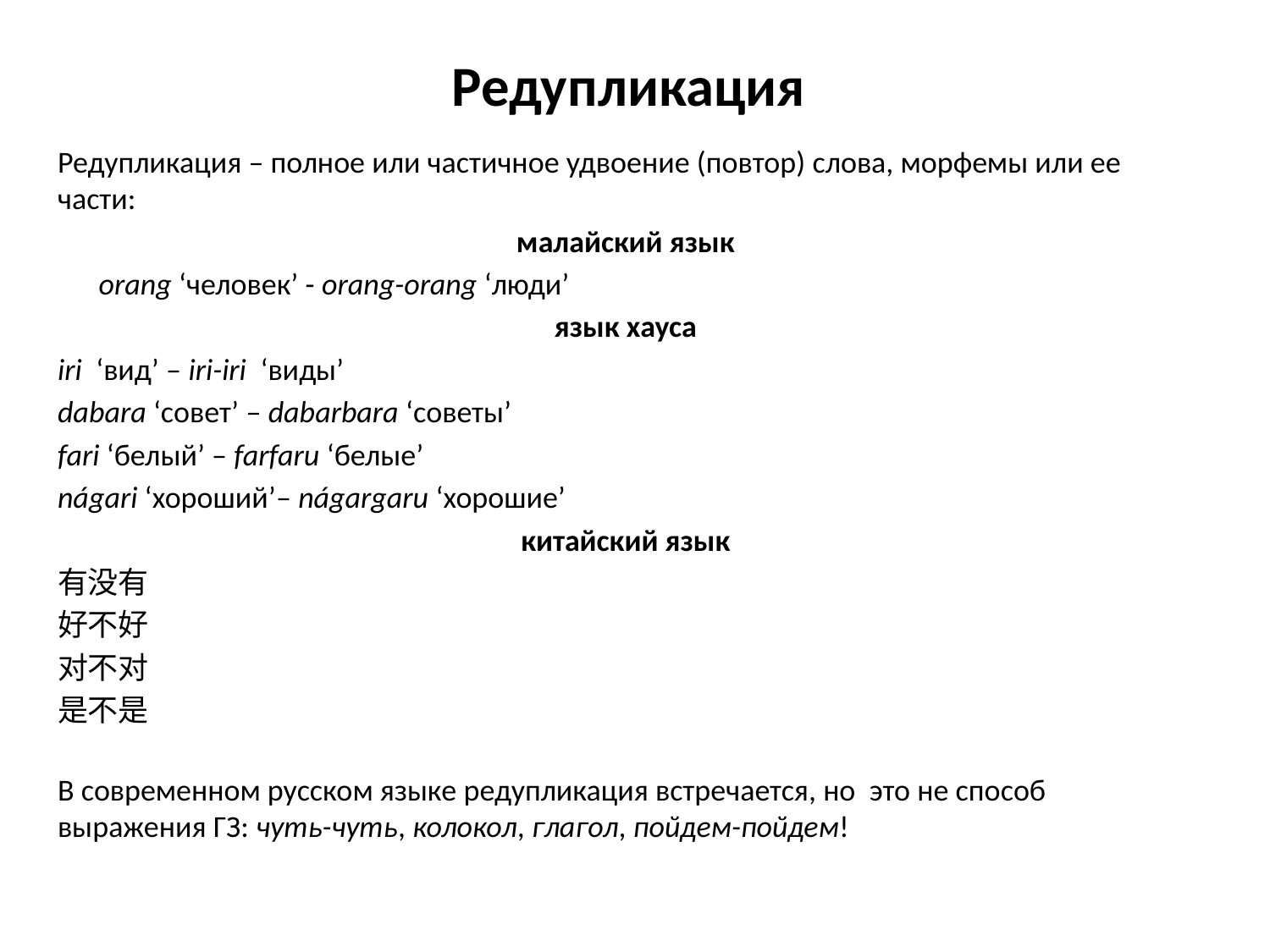

# Редупликация
Редупликация – полное или частичное удвоение (повтор) слова, морфемы или ее части:
малайский язык
	orang ʻчеловекʼ - orang-orang ʻлюдиʼ
язык хауса
iri  ʻвидʼ – iri-iri  ʻвидыʼ
dabara ʻсоветʼ – dabarbara ʻсоветыʼ
fari ʻбелыйʼ – farfaru ʻбелыеʼ
nágari ʻхорошийʼ– nágargaru ʻхорошиеʼ
китайский язык
有没有
好不好
对不对
是不是

В современном русском языке редупликация встречается, но  это не способ выражения ГЗ: чуть-чуть, колокол, глагол, пойдем-пойдем!